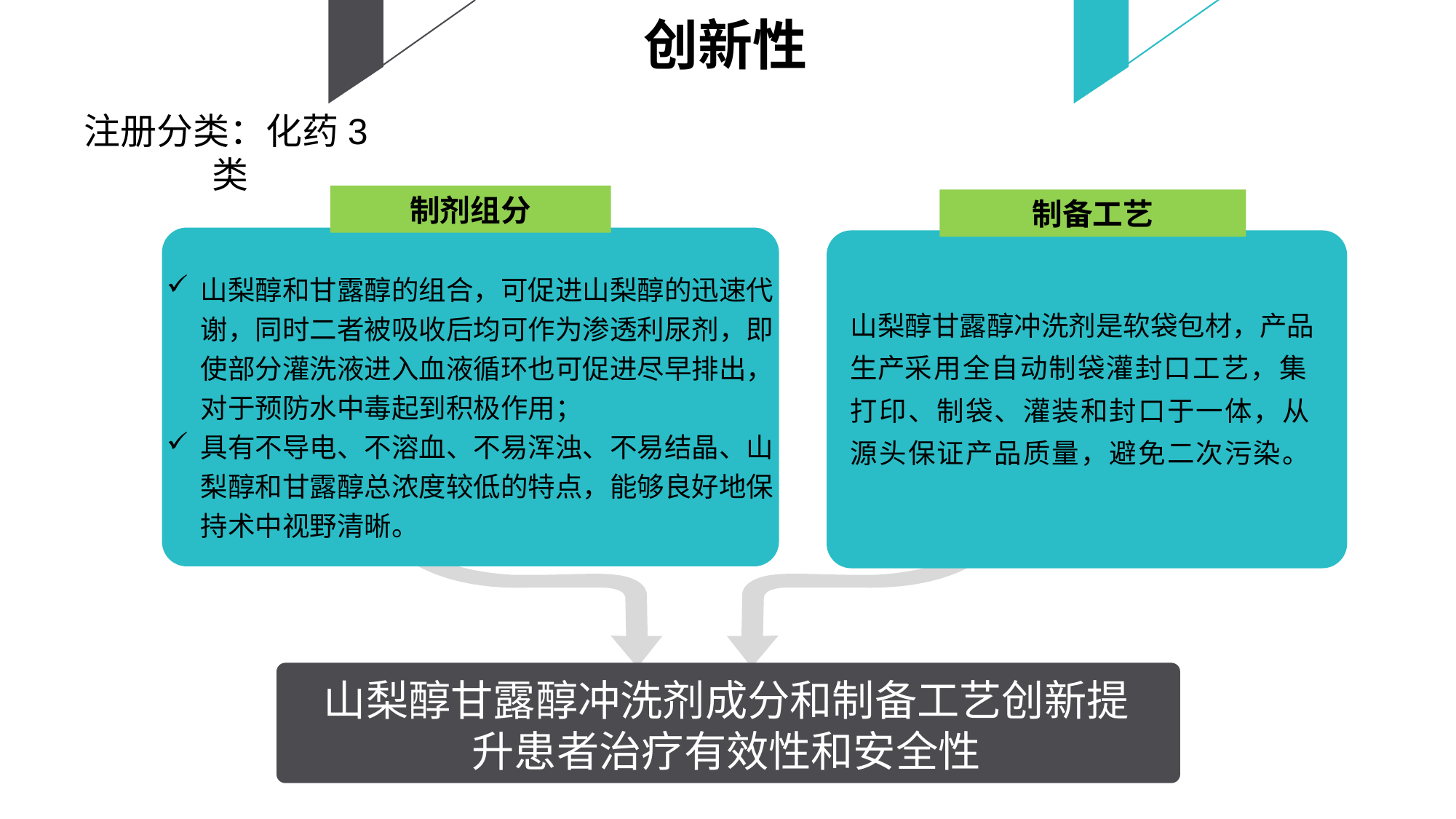

创新性
注册分类：化药3类
制剂组分
制备工艺

山梨醇甘露醇冲洗剂是软袋包材，产品生产采用全自动制袋灌封口工艺，集打印、制袋、灌装和封口于一体，从源头保证产品质量，避免二次污染。
山梨醇和甘露醇的组合，可促进山梨醇的迅速代谢，同时二者被吸收后均可作为渗透利尿剂，即使部分灌洗液进入血液循环也可促进尽早排出，对于预防水中毒起到积极作用；
具有不导电、不溶血、不易浑浊、不易结晶、山梨醇和甘露醇总浓度较低的特点，能够良好地保持术中视野清晰。

山梨醇甘露醇冲洗剂成分和制备工艺创新提升患者治疗有效性和安全性